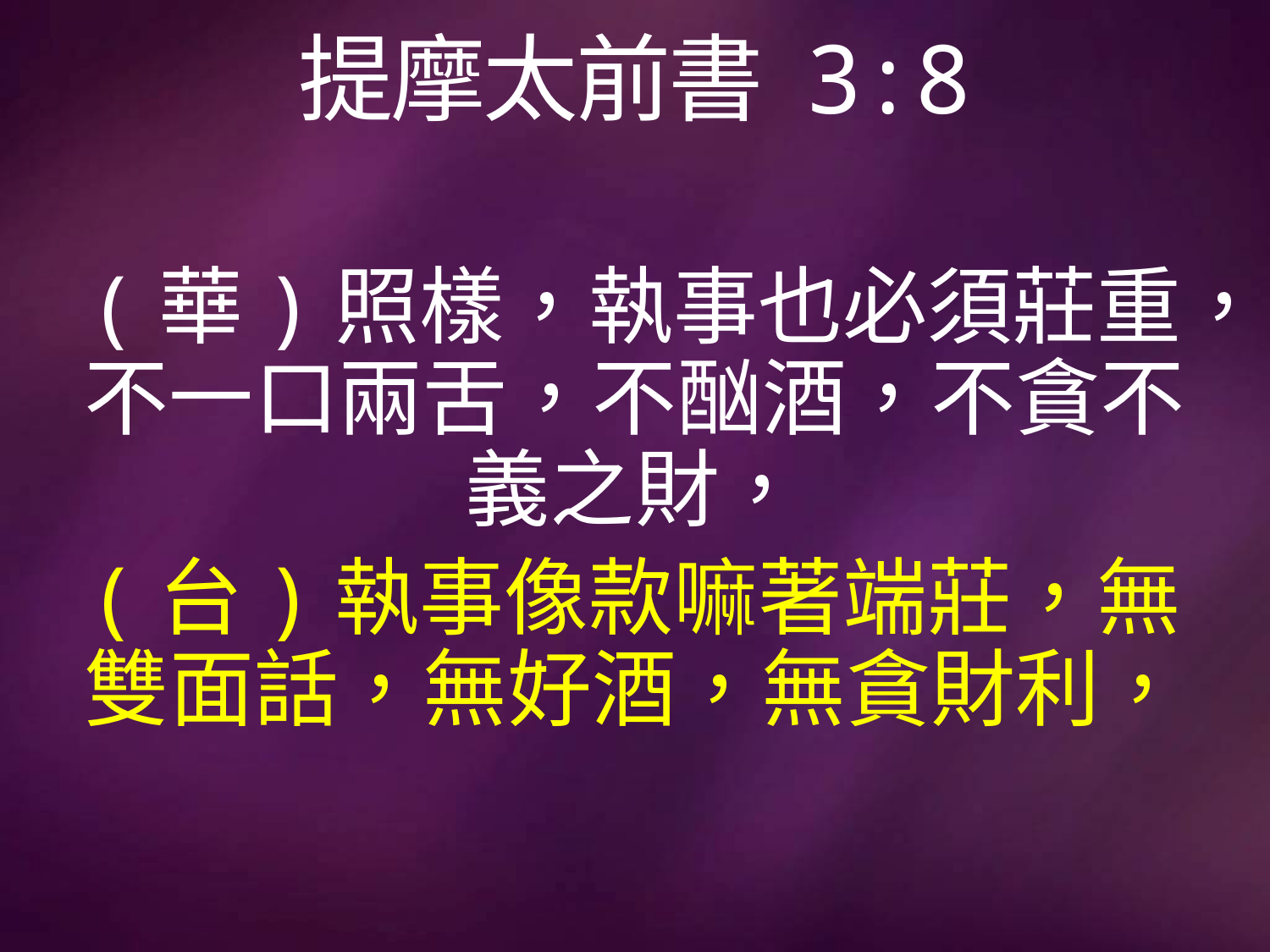

# 提摩太前書 3:8
(華)照樣，執事也必須莊重，不一口兩舌，不酗酒，不貪不義之財，
(台)執事像款嘛著端莊，無雙面話，無好酒，無貪財利，